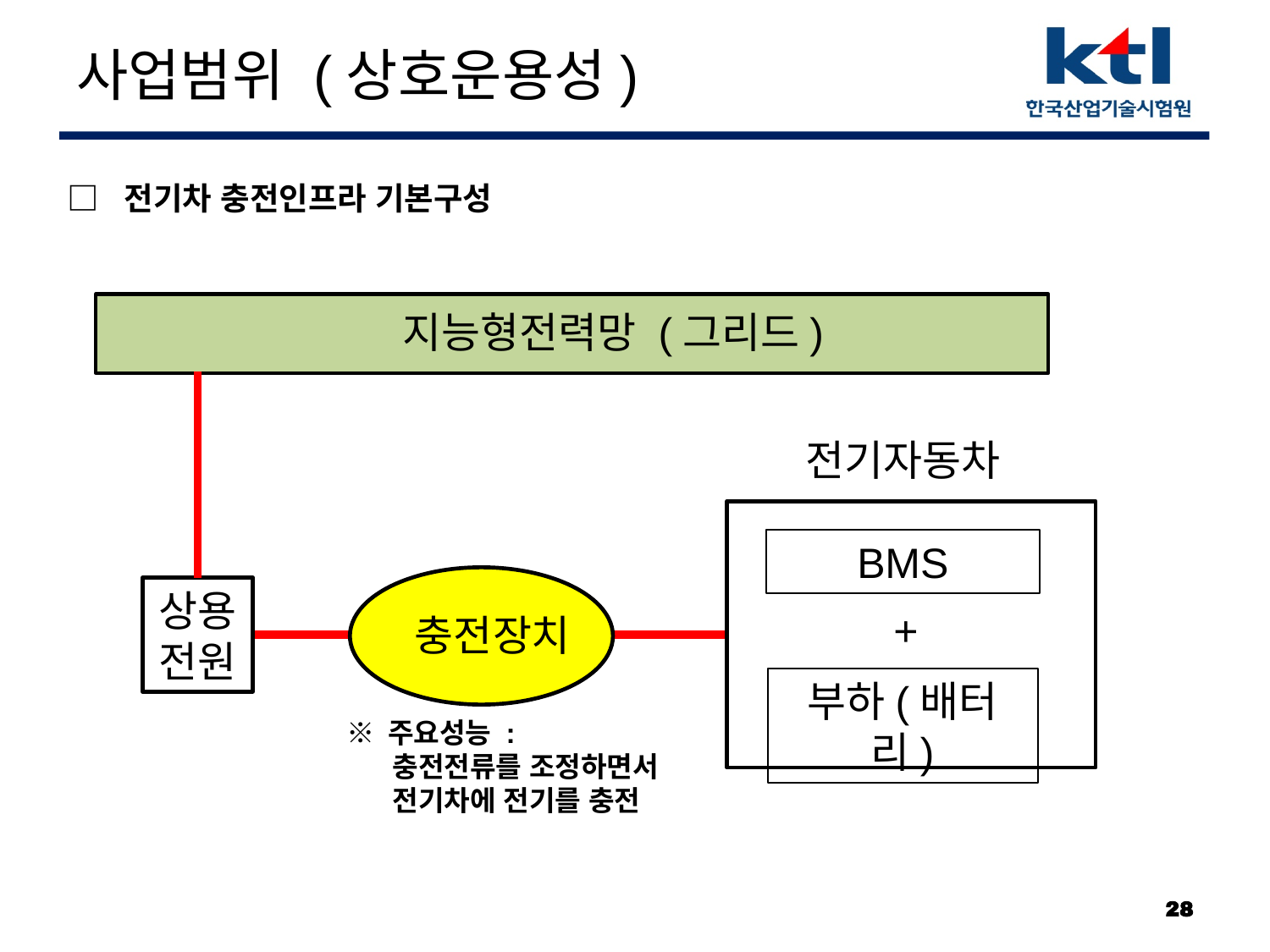

# 사업범위 (상호운용성)
□  전기차 충전인프라 기본구성

지능형전력망 (그리드)
전기자동차

BMS

상용전원
+
충전장치
부하(배터리)
※ 주요성능 :
     충전전류를 조정하면서
     전기차에 전기를 충전
28